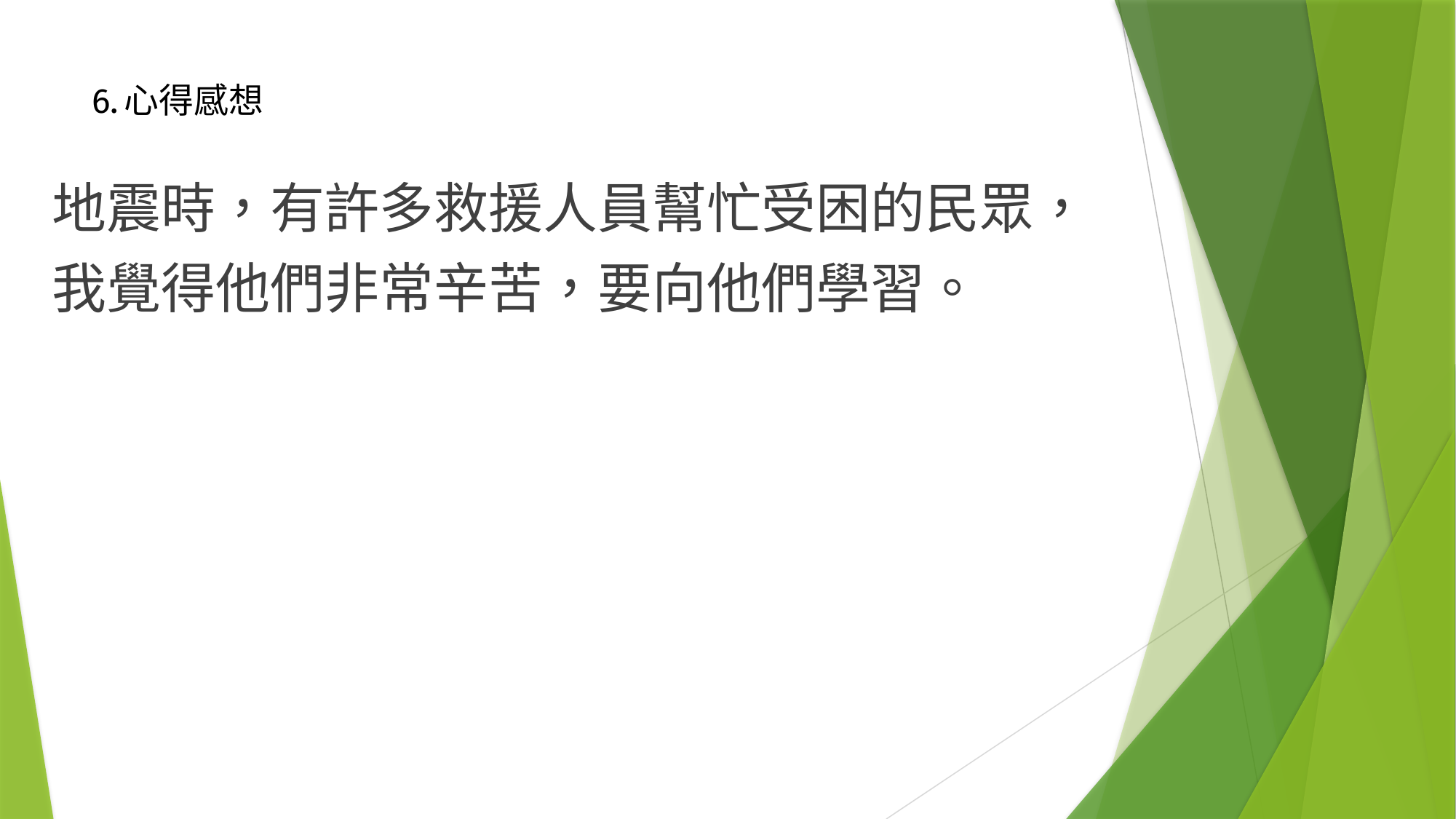

# 6.心得感想
地震時，有許多救援人員幫忙受困的民眾，
我覺得他們非常辛苦，要向他們學習。